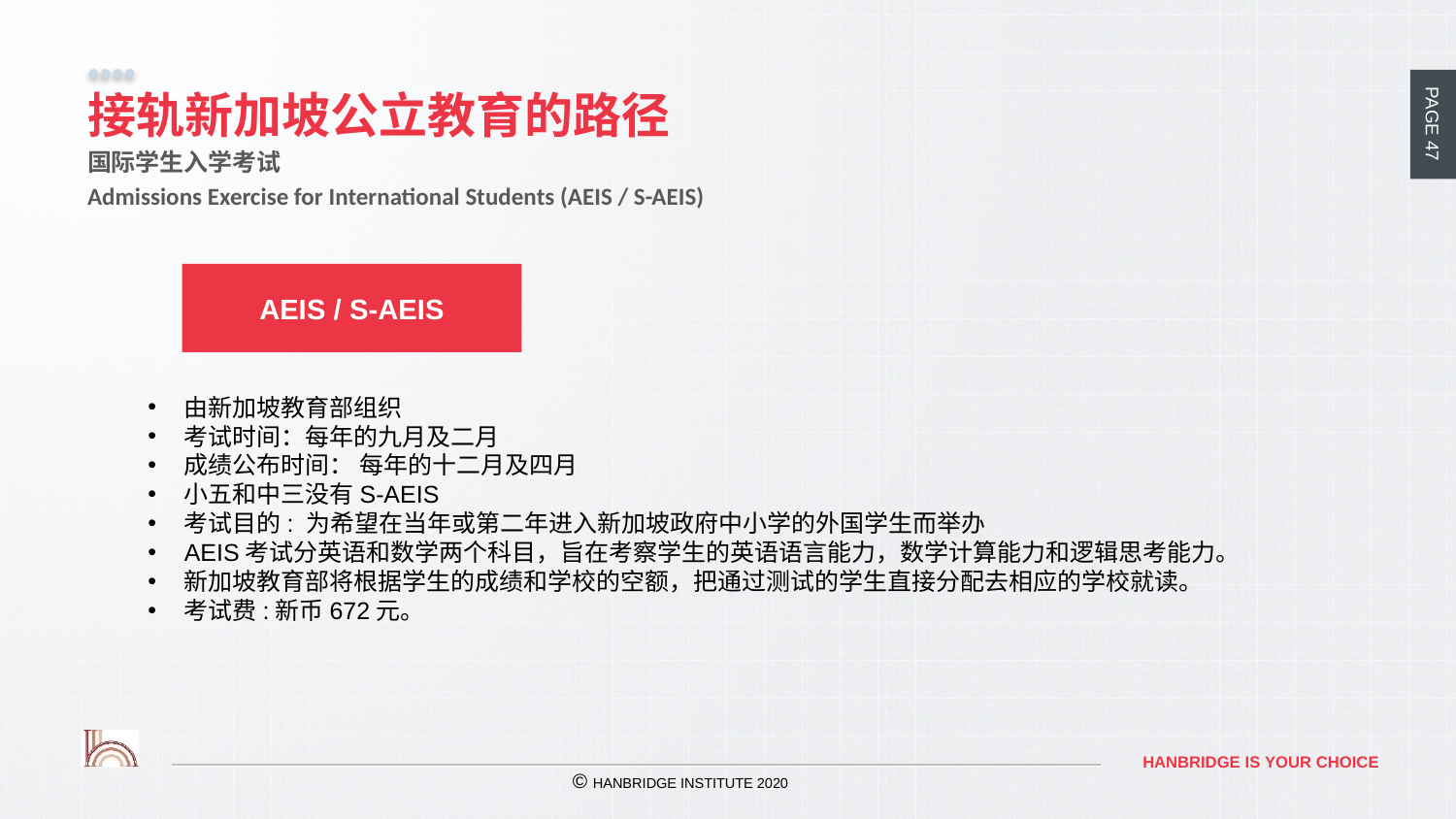

# 接轨新加坡公立教育的路径
国际学生入学考试
Admissions Exercise for International Students (AEIS / S-AEIS)
AEIS / S-AEIS
由新加坡教育部组织
考试时间：每年的九月及二月
成绩公布时间： 每年的十二月及四月
小五和中三没有S-AEIS
考试目的: 为希望在当年或第二年进入新加坡政府中小学的外国学生而举办
AEIS考试分英语和数学两个科目，旨在考察学生的英语语言能力，数学计算能力和逻辑思考能力。
新加坡教育部将根据学生的成绩和学校的空额，把通过测试的学生直接分配去相应的学校就读。
考试费:新币672元。